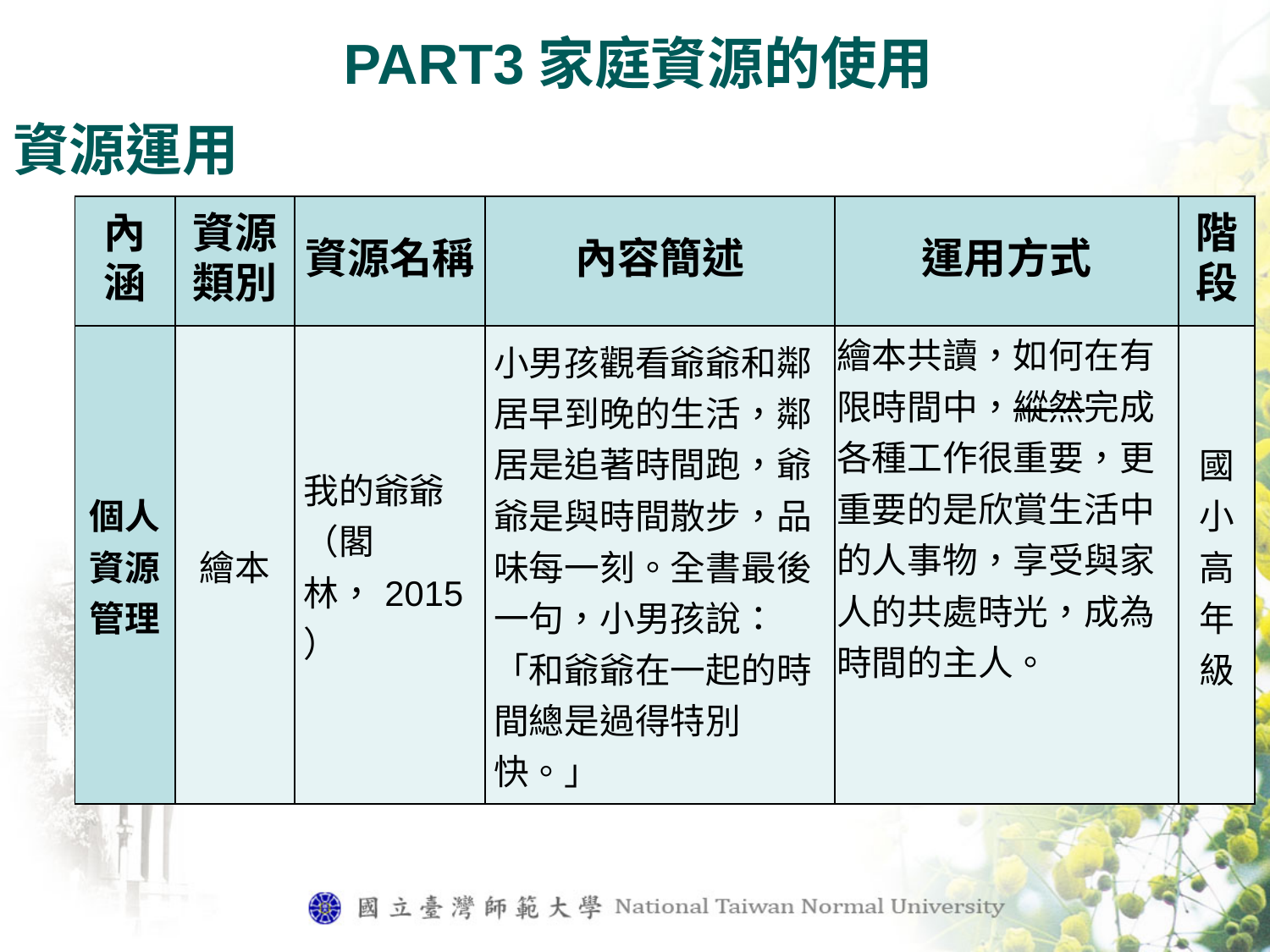

PART3家庭資源的使用
資源運用
| 內涵 | 資源類別 | 資源名稱 | 內容簡述 | 運用方式 | 階段 |
| --- | --- | --- | --- | --- | --- |
| 個人資源管理 | 繪本 | 我的爺爺（閣林，2015） | 小男孩觀看爺爺和鄰居早到晚的生活，鄰居是追著時間跑，爺爺是與時間散步，品味每一刻。全書最後一句，小男孩說：「和爺爺在一起的時間總是過得特別快。」 | 繪本共讀，如何在有限時間中，縱然完成各種工作很重要，更重要的是欣賞生活中的人事物，享受與家人的共處時光，成為時間的主人。 | 國 小 高 年 級 |